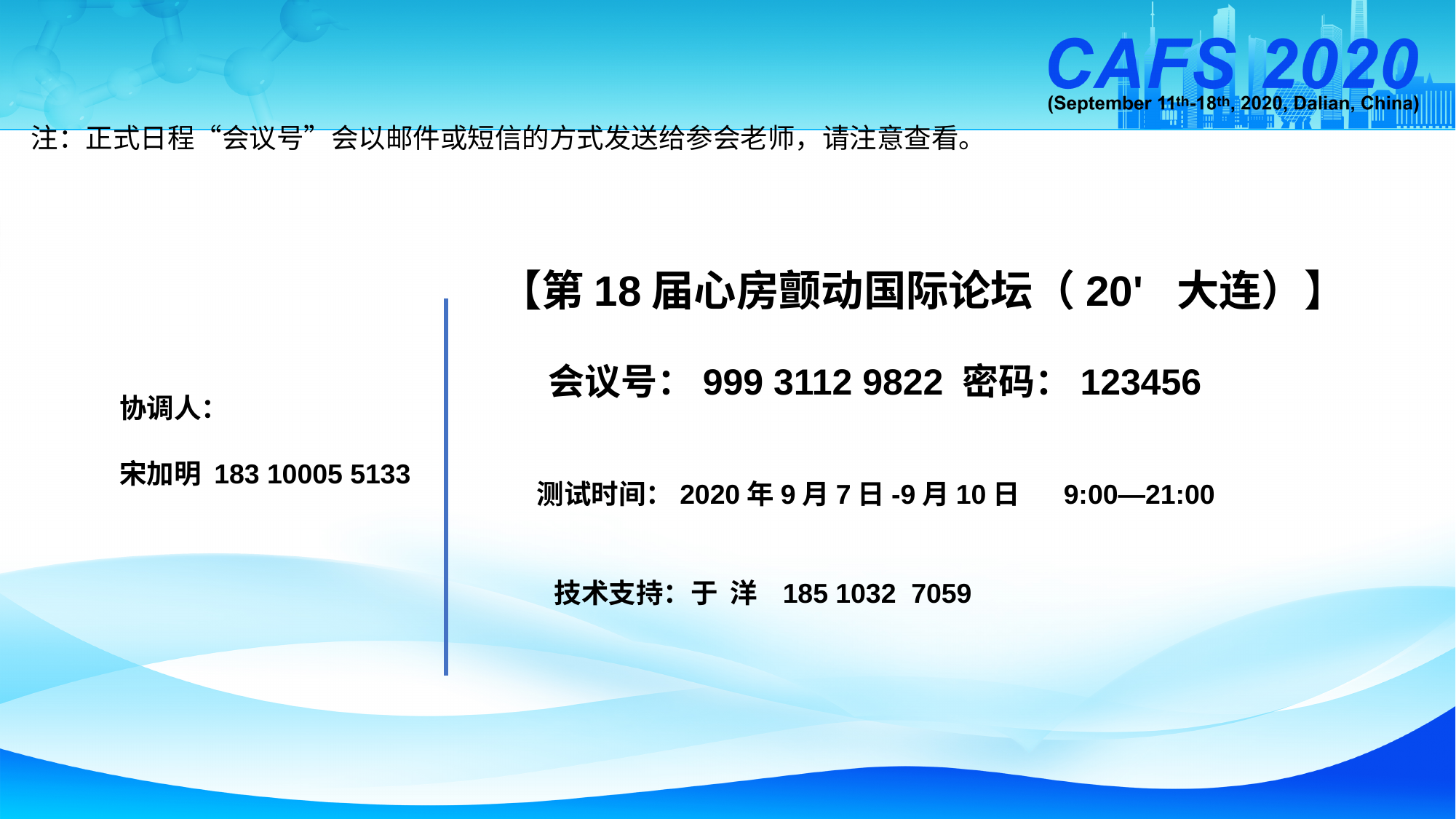

注：正式日程“会议号”会以邮件或短信的方式发送给参会老师，请注意查看。
【第18届心房颤动国际论坛（20'  大连）】
      会议号：999 3112 9822 密码：123456
协调人：
宋加明 183 10005 5133
测试时间：2020年9月7日-9月10日      9:00—21:00
技术支持：于  洋   185 1032  7059